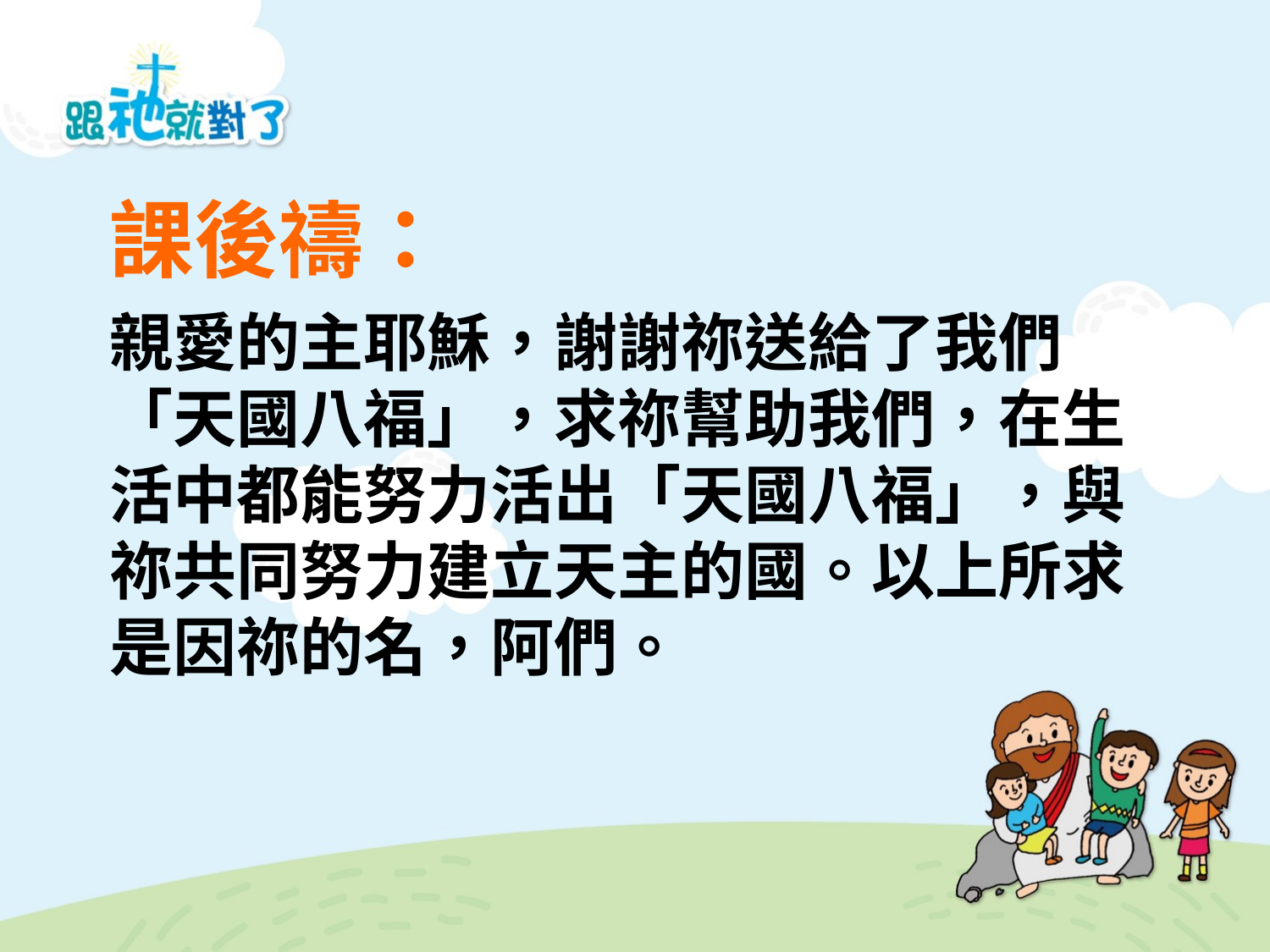

課後禱：
親愛的主耶穌，謝謝祢送給了我們「天國八福」，求祢幫助我們，在生活中都能努力活出「天國八福」，與祢共同努力建立天主的國。以上所求是因祢的名，阿們。